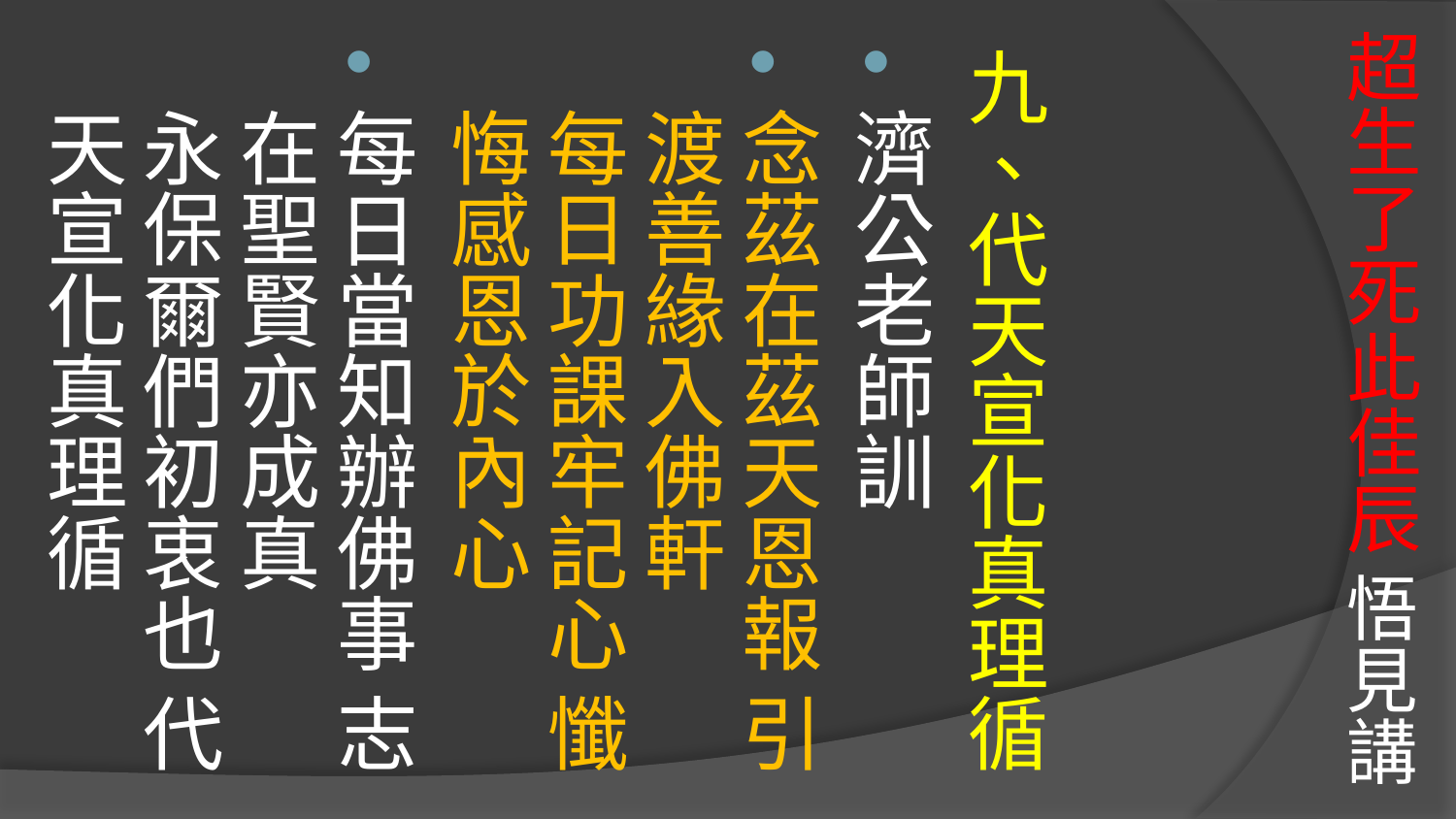

# 超生了死此佳辰 悟見講
九、代天宣化真理循
濟公老師訓
念茲在茲天恩報 引渡善緣入佛軒
每日功課牢記心 懺悔感恩於內心
每日當知辦佛事 志在聖賢亦成真
永保爾們初衷也 代天宣化真理循